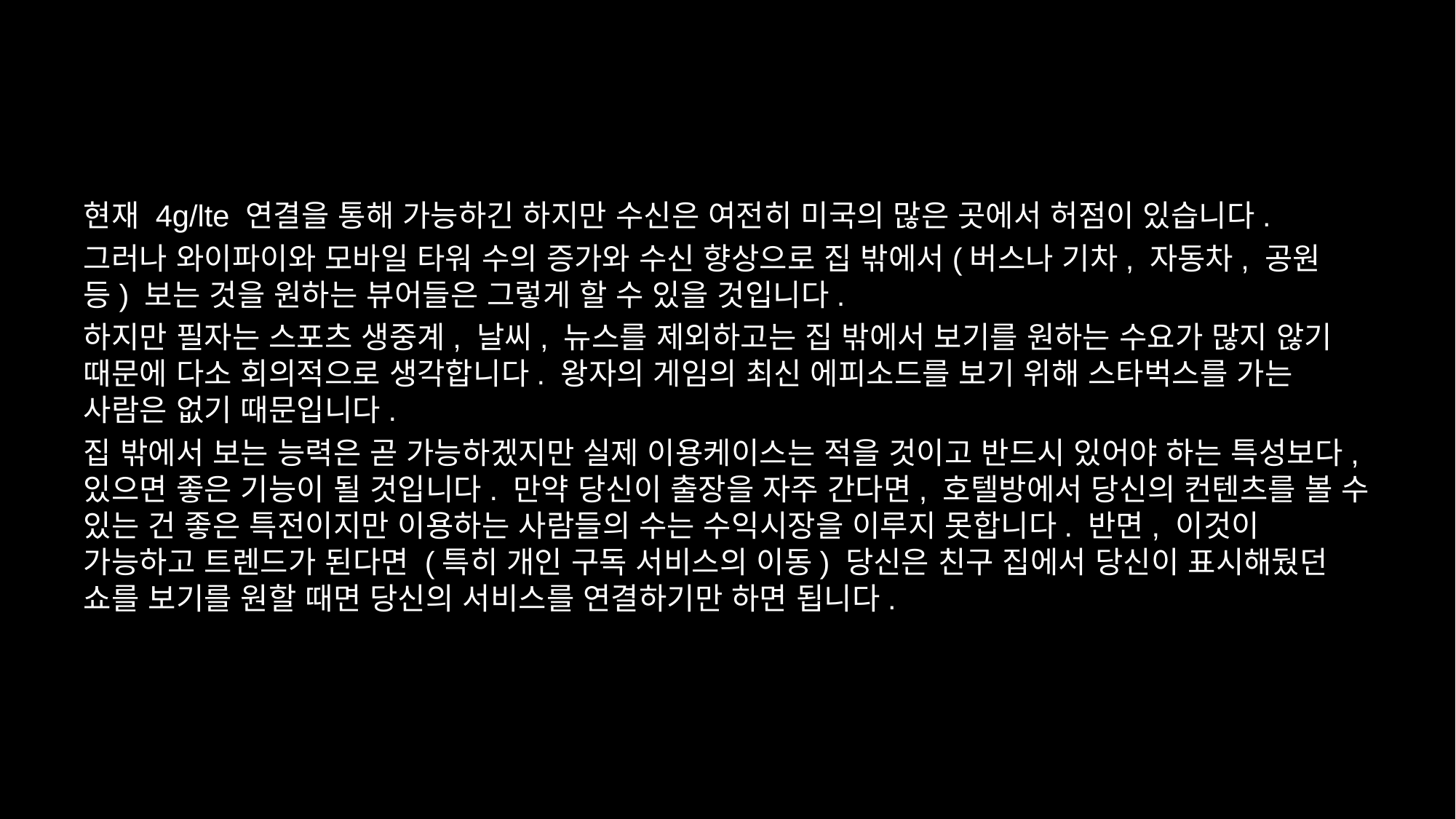

#
현재 4g/lte 연결을 통해 가능하긴 하지만 수신은 여전히 미국의 많은 곳에서 허점이 있습니다.
그러나 와이파이와 모바일 타워 수의 증가와 수신 향상으로 집 밖에서(버스나 기차, 자동차, 공원 등) 보는 것을 원하는 뷰어들은 그렇게 할 수 있을 것입니다.
하지만 필자는 스포츠 생중계, 날씨, 뉴스를 제외하고는 집 밖에서 보기를 원하는 수요가 많지 않기 때문에 다소 회의적으로 생각합니다. 왕자의 게임의 최신 에피소드를 보기 위해 스타벅스를 가는 사람은 없기 때문입니다.
집 밖에서 보는 능력은 곧 가능하겠지만 실제 이용케이스는 적을 것이고 반드시 있어야 하는 특성보다, 있으면 좋은 기능이 될 것입니다. 만약 당신이 출장을 자주 간다면, 호텔방에서 당신의 컨텐츠를 볼 수 있는 건 좋은 특전이지만 이용하는 사람들의 수는 수익시장을 이루지 못합니다. 반면, 이것이 가능하고 트렌드가 된다면 (특히 개인 구독 서비스의 이동) 당신은 친구 집에서 당신이 표시해뒀던 쇼를 보기를 원할 때면 당신의 서비스를 연결하기만 하면 됩니다.